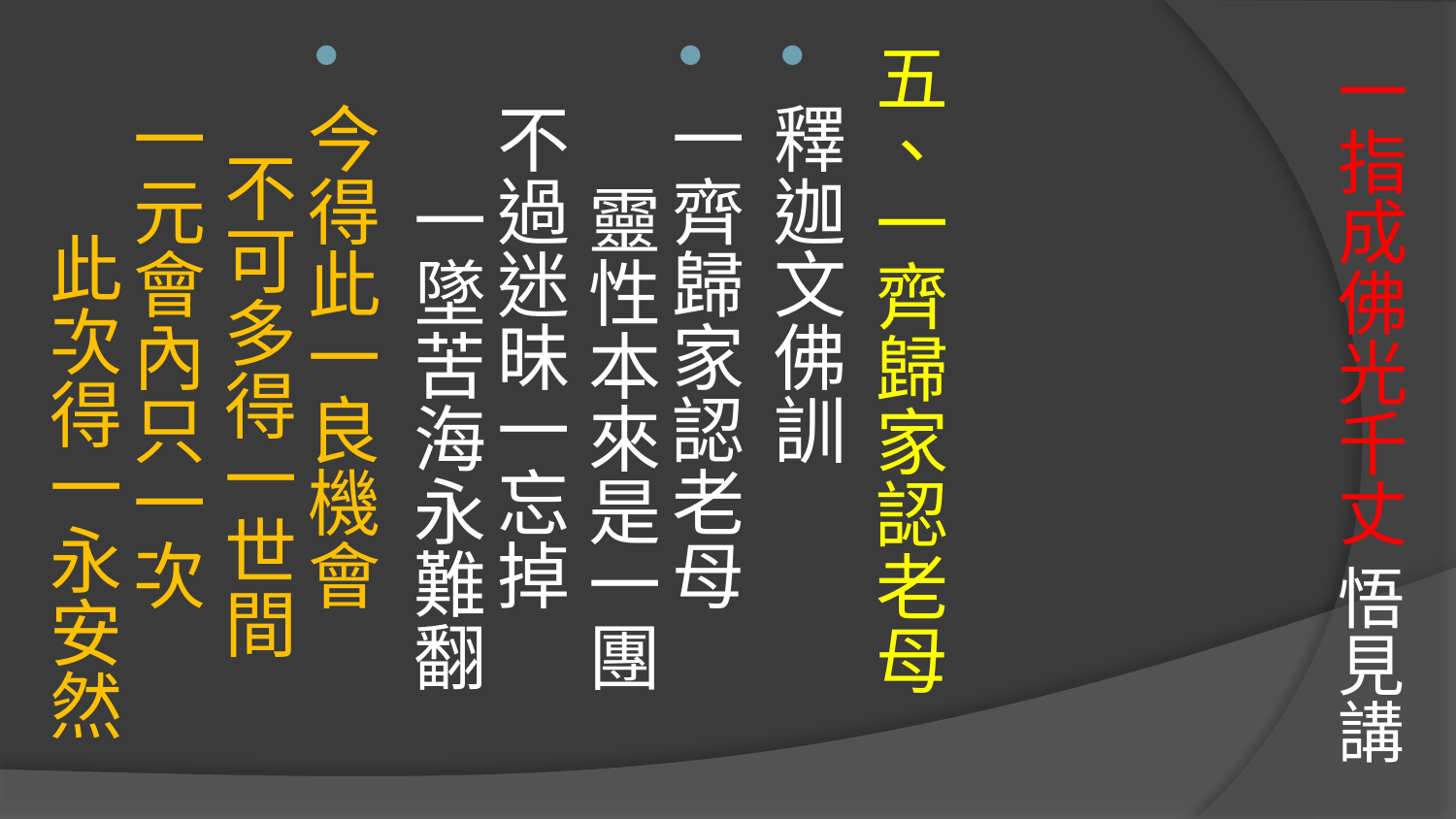

五、一齊歸家認老母
釋迦文佛訓
一齊歸家認老母　            靈性本來是一團
不過迷昧一忘掉　            一墜苦海永難翻
今得此一良機會　          不可多得一世間
一元會內只一次　               此次得一永安然
# 一指成佛光千丈 悟見講